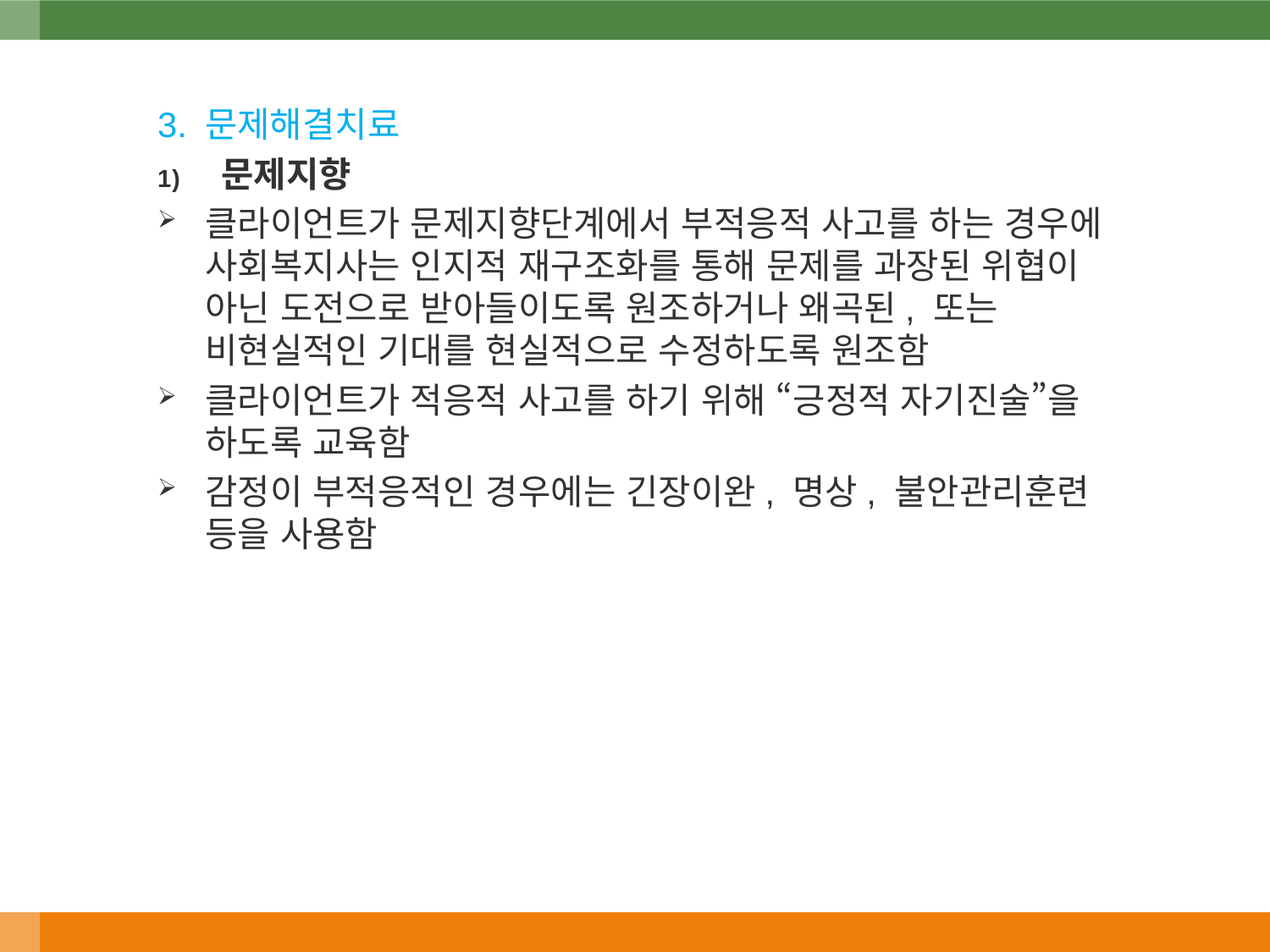

3. 문제해결치료
문제지향
클라이언트가 문제지향단계에서 부적응적 사고를 하는 경우에 사회복지사는 인지적 재구조화를 통해 문제를 과장된 위협이 아닌 도전으로 받아들이도록 원조하거나 왜곡된, 또는 비현실적인 기대를 현실적으로 수정하도록 원조함
클라이언트가 적응적 사고를 하기 위해 “긍정적 자기진술”을 하도록 교육함
감정이 부적응적인 경우에는 긴장이완, 명상, 불안관리훈련 등을 사용함